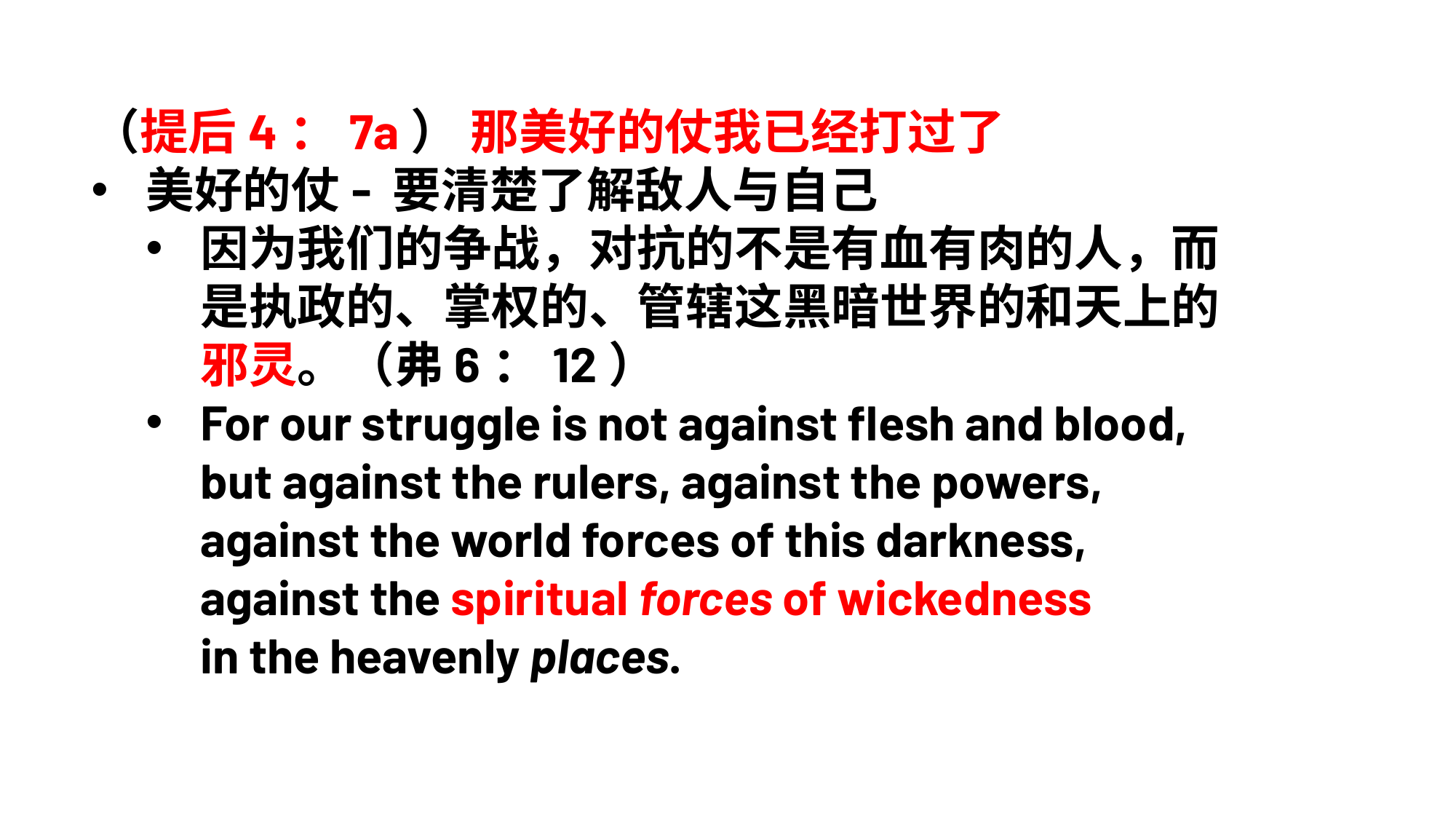

（提后4：7a） 那美好的仗我已经打过了
美好的仗- 要清楚了解敌人与自己
因为我们的争战，对抗的不是有血有肉的人，而是执政的、掌权的、管辖这黑暗世界的和天上的邪灵。（弗6：12）
For our struggle is not against flesh and blood, but against the rulers, against the powers, against the world forces of this darkness, against the spiritual forces of wickedness in the heavenly places.